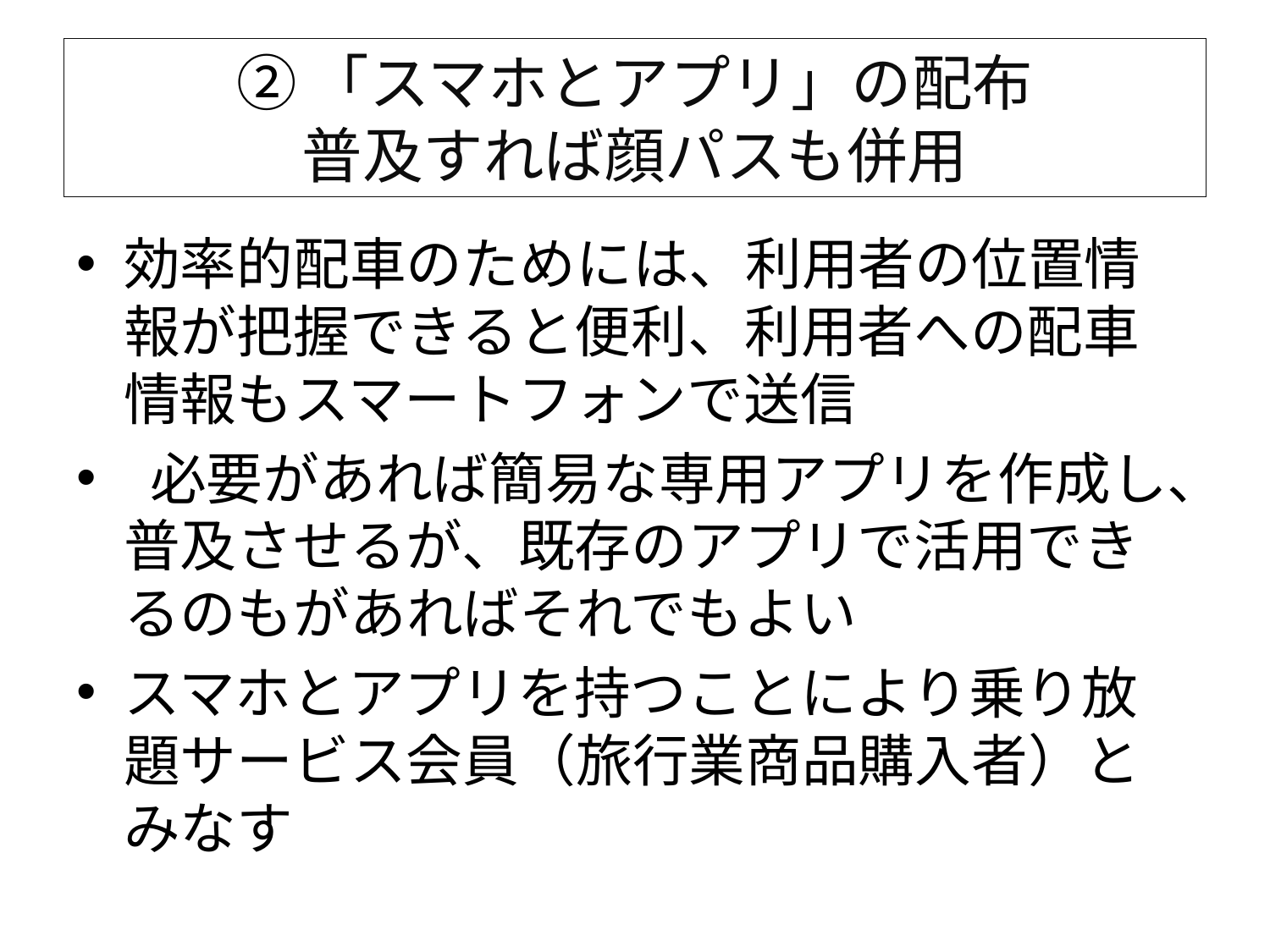

# ②「スマホとアプリ」の配布 普及すれば顔パスも併用
効率的配車のためには、利用者の位置情報が把握できると便利、利用者への配車情報もスマートフォンで送信
 必要があれば簡易な専用アプリを作成し、普及させるが、既存のアプリで活用できるのもがあればそれでもよい
スマホとアプリを持つことにより乗り放題サービス会員（旅行業商品購入者）とみなす